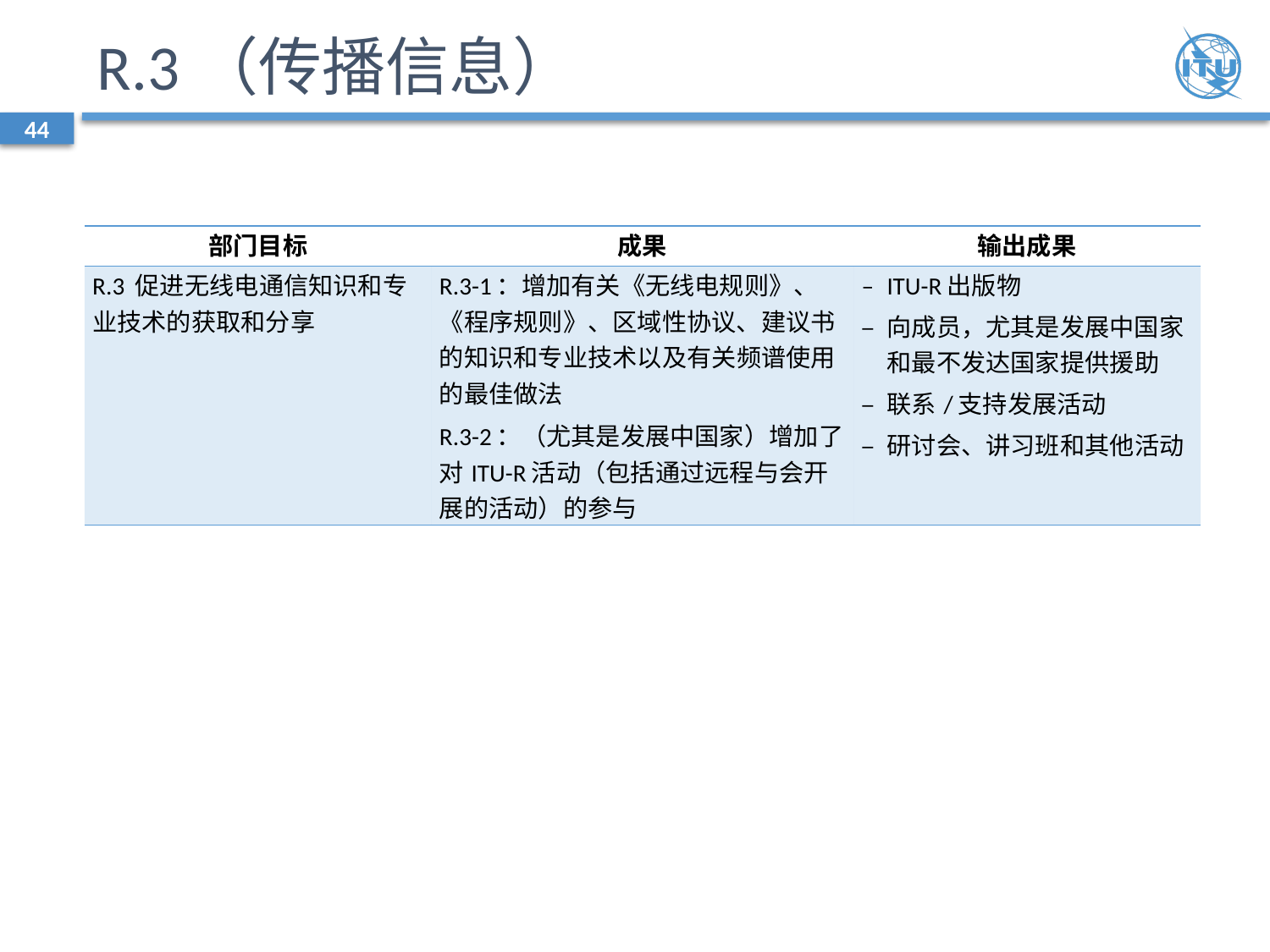

# R.3（传播信息）
44
| 部门目标 | 成果 | 输出成果 |
| --- | --- | --- |
| R.3 促进无线电通信知识和专业技术的获取和分享 | R.3-1：增加有关《无线电规则》、《程序规则》、区域性协议、建议书的知识和专业技术以及有关频谱使用的最佳做法 R.3-2：（尤其是发展中国家）增加了对ITU-R活动（包括通过远程与会开展的活动）的参与 | – ITU-R出版物 – 向成员，尤其是发展中国家和最不发达国家提供援助 – 联系/支持发展活动 – 研讨会、讲习班和其他活动 |